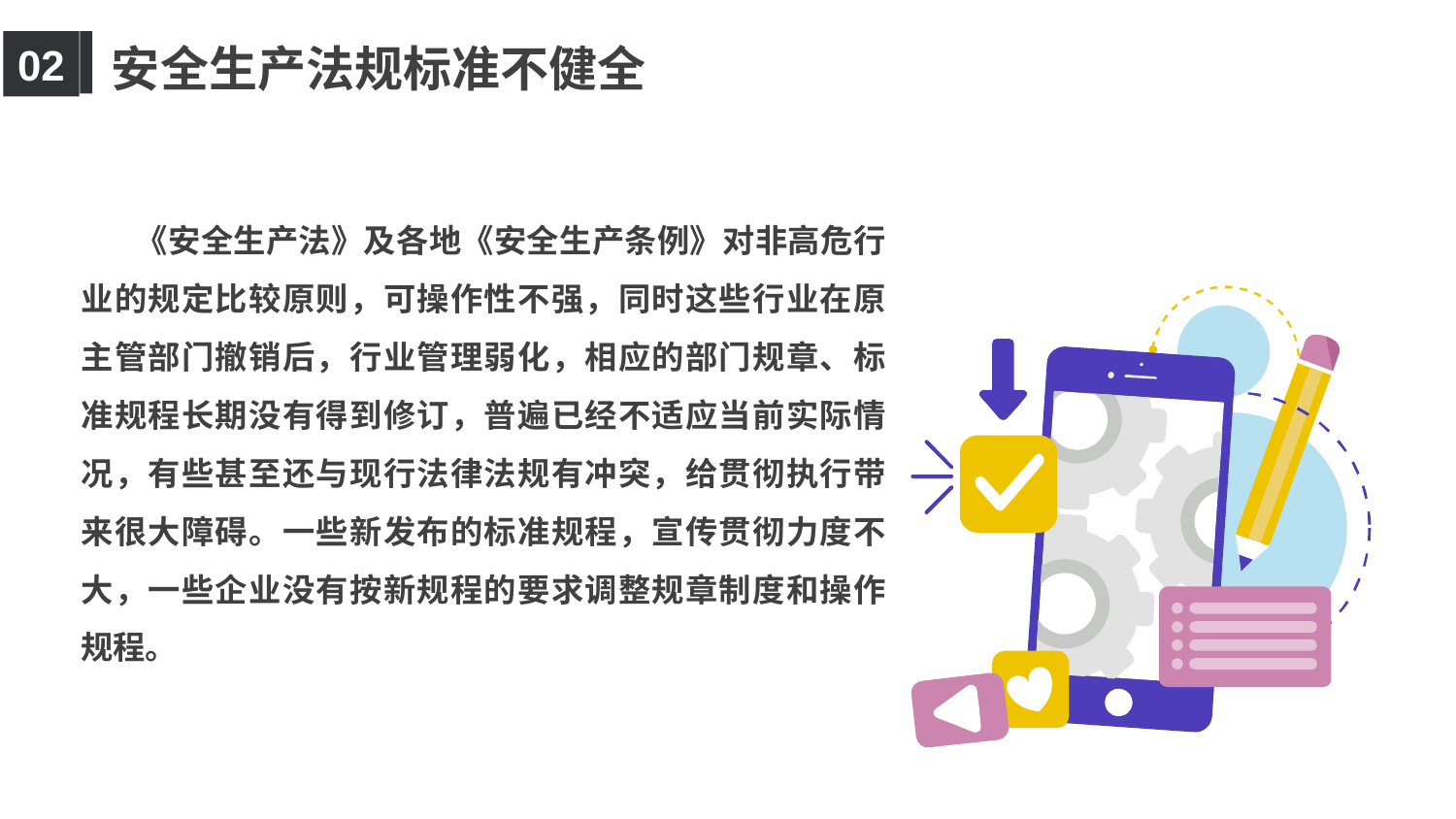

02

安全生产法规标准不健全
      《安全生产法》及各地《安全生产条例》对非高危行业的规定比较原则，可操作性不强，同时这些行业在原主管部门撤销后，行业管理弱化，相应的部门规章、标准规程长期没有得到修订，普遍已经不适应当前实际情况，有些甚至还与现行法律法规有冲突，给贯彻执行带来很大障碍。一些新发布的标准规程，宣传贯彻力度不大，一些企业没有按新规程的要求调整规章制度和操作规程。